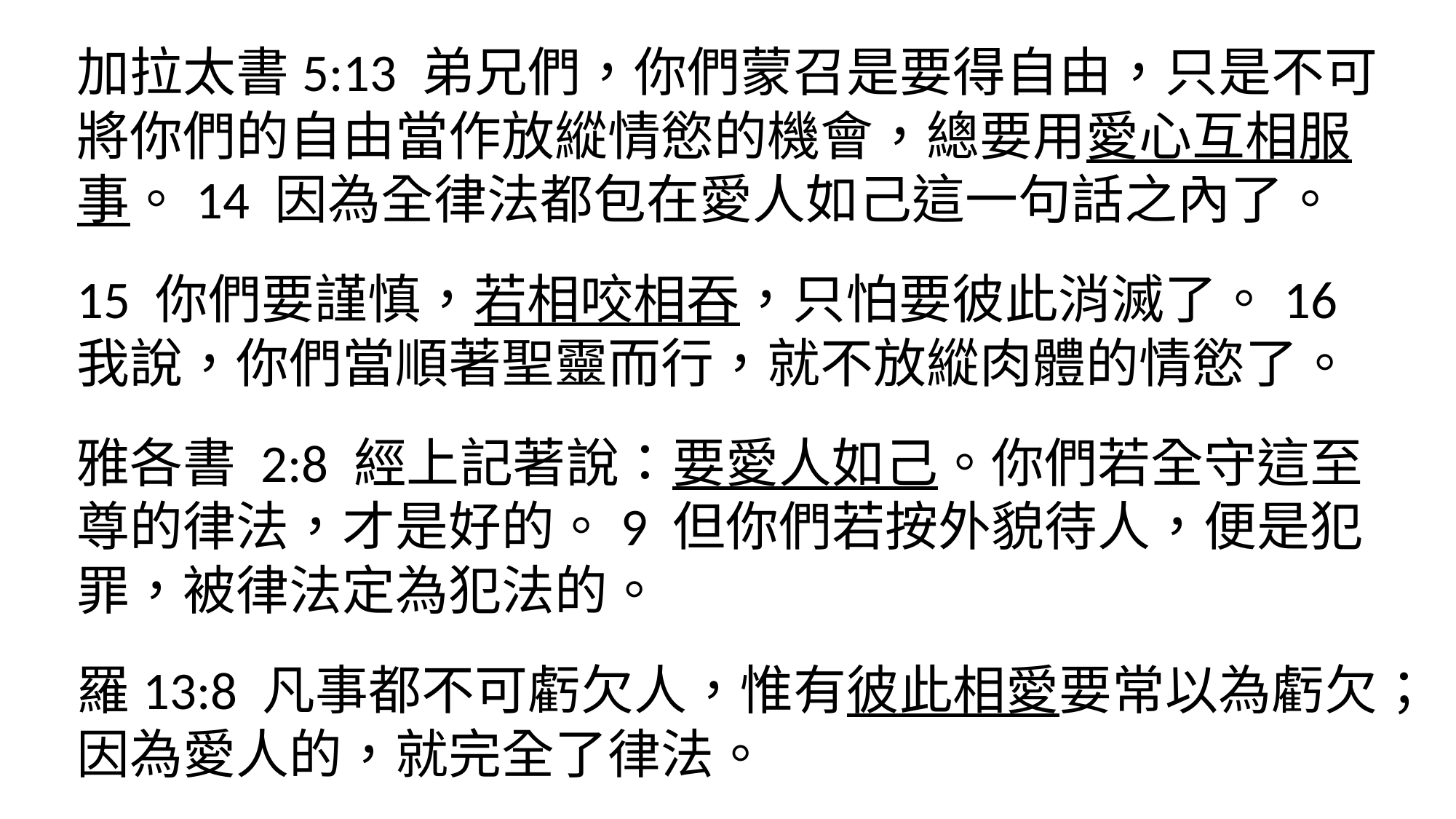

加拉太書5:13 弟兄們，你們蒙召是要得自由，只是不可將你們的自由當作放縱情慾的機會，總要用愛心互相服事。14 因為全律法都包在愛人如己這一句話之內了。

15 你們要謹慎，若相咬相吞，只怕要彼此消滅了。16 我說，你們當順著聖靈而行，就不放縱肉體的情慾了。

雅各書 2:8 經上記著說：要愛人如己。你們若全守這至尊的律法，才是好的。9 但你們若按外貌待人，便是犯罪，被律法定為犯法的。

羅13:8 凡事都不可虧欠人，惟有彼此相愛要常以為虧欠；因為愛人的，就完全了律法。